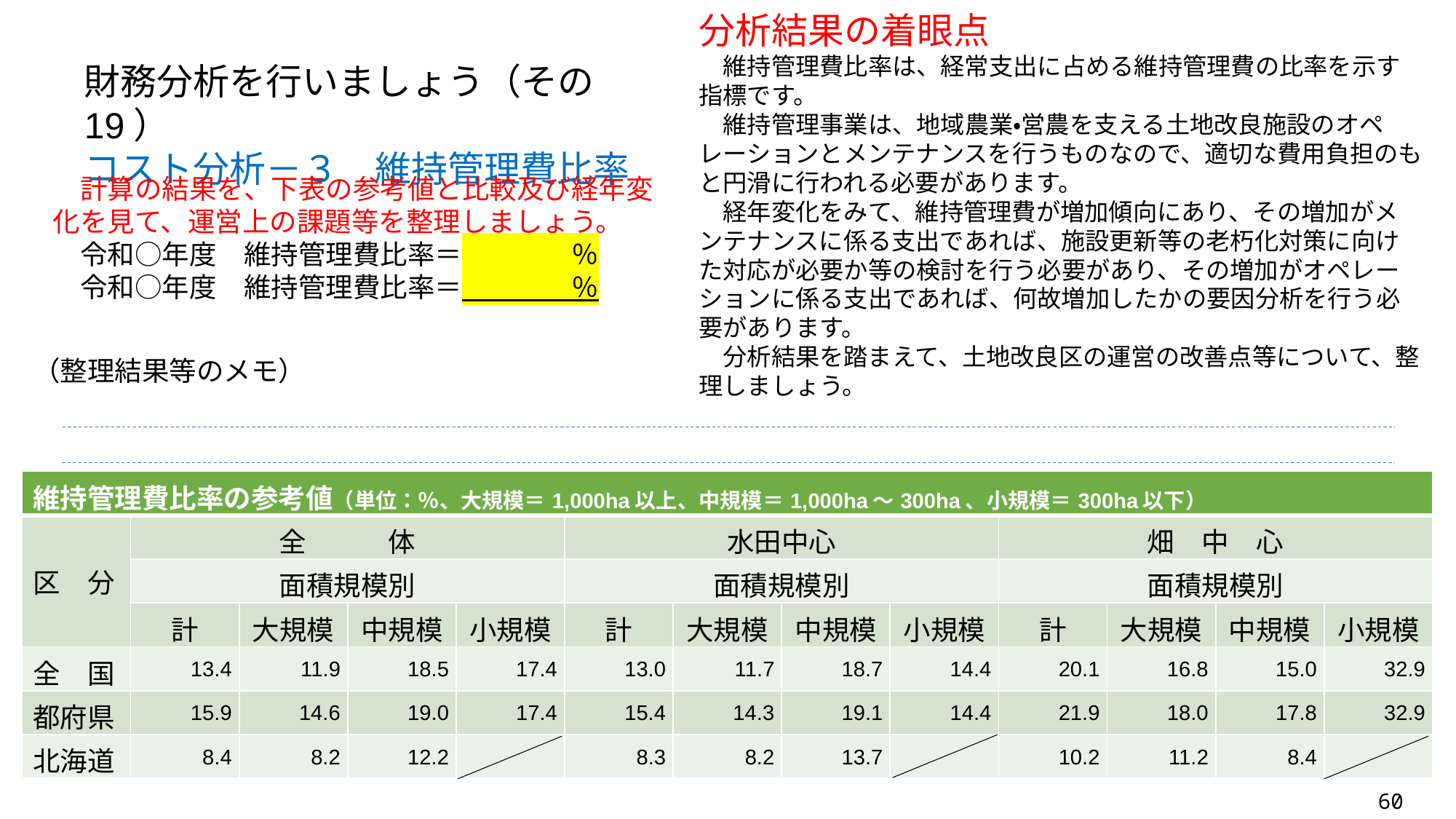

分析結果の着眼点
　維持管理費比率は、経常支出に占める維持管理費の比率を示す指標です。
　維持管理事業は、地域農業・営農を支える土地改良施設のオペレーションとメンテナンスを行うものなので、適切な費用負担のもと円滑に行われる必要があります。
　経年変化をみて、維持管理費が増加傾向にあり、その増加がメンテナンスに係る支出であれば、施設更新等の老朽化対策に向けた対応が必要か等の検討を行う必要があり、その増加がオペレーションに係る支出であれば、何故増加したかの要因分析を行う必要があります。
　分析結果を踏まえて、土地改良区の運営の改善点等について、整理しましょう。
財務分析を行いましょう（その19）
コスト分析－３　維持管理費比率
　計算の結果を、下表の参考値と比較及び経年変化を見て、運営上の課題等を整理しましょう。
　令和○年度　維持管理費比率＝　　　　％
　令和○年度　維持管理費比率＝　　　　％
（整理結果等のメモ）
| 維持管理費比率の参考値（単位：％、大規模＝1,000ha以上、中規模＝1,000ha～300ha、小規模＝300ha以下） |  |  |  |  |  |  |  |  |  |  |  |  |
| --- | --- | --- | --- | --- | --- | --- | --- | --- | --- | --- | --- | --- |
| 区　分 | 全　　　体 |  |  |  | 水田中心 |  |  |  | 畑　中　心 |  |  |  |
|  | 面積規模別 |  |  |  | 面積規模別 |  |  |  | 面積規模別 |  |  |  |
|  | 計 | 大規模 | 中規模 | 小規模 | 計 | 大規模 | 中規模 | 小規模 | 計 | 大規模 | 中規模 | 小規模 |
| 全　国 | 13.4 | 11.9 | 18.5 | 17.4 | 13.0 | 11.7 | 18.7 | 14.4 | 20.1 | 16.8 | 15.0 | 32.9 |
| 都府県 | 15.9 | 14.6 | 19.0 | 17.4 | 15.4 | 14.3 | 19.1 | 14.4 | 21.9 | 18.0 | 17.8 | 32.9 |
| 北海道 | 8.4 | 8.2 | 12.2 |  | 8.3 | 8.2 | 13.7 |  | 10.2 | 11.2 | 8.4 |  |
60